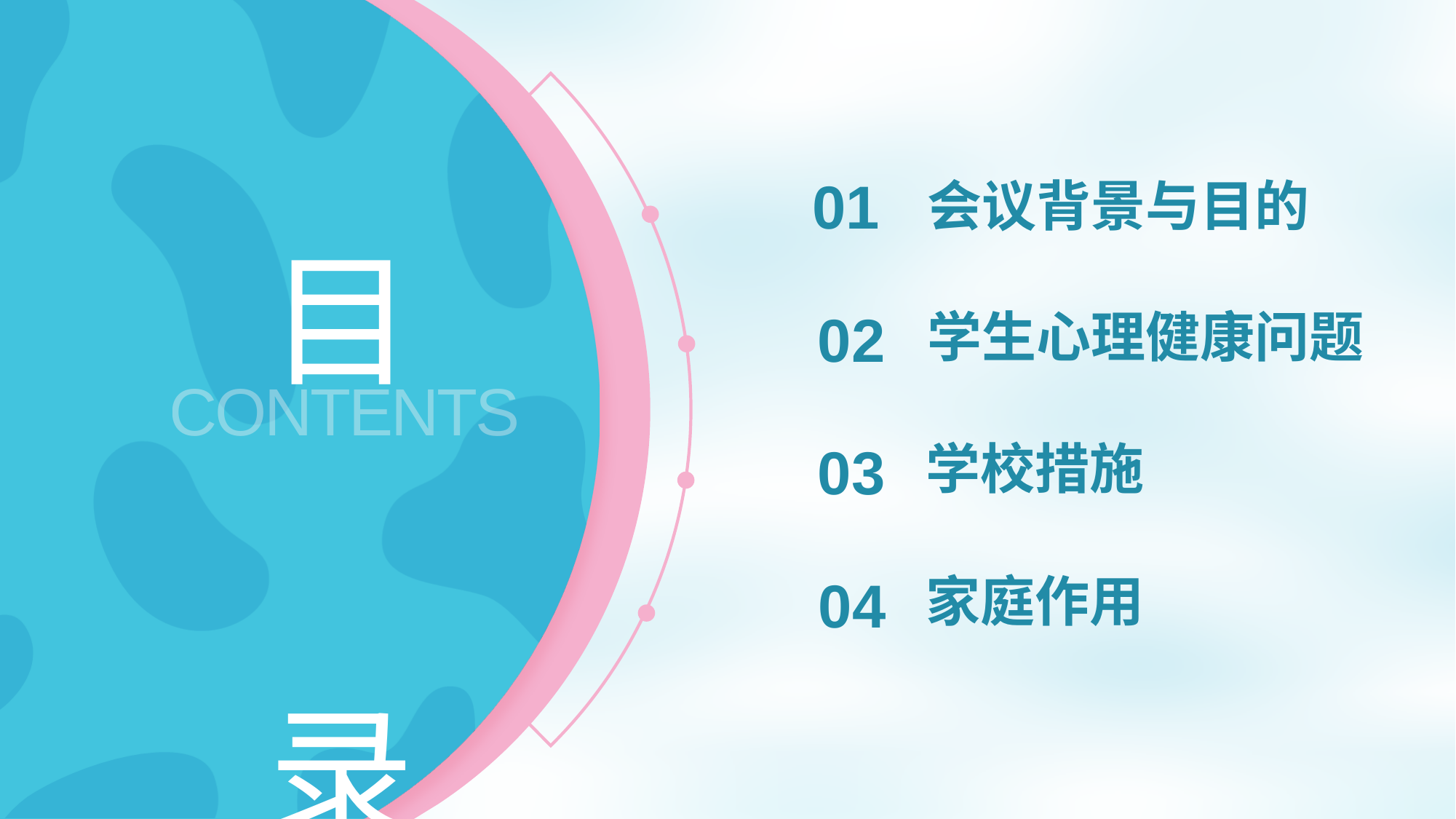

01
会议背景与目的
目
录
02
学生心理健康问题
CONTENTS
03
学校措施
家庭作用
04